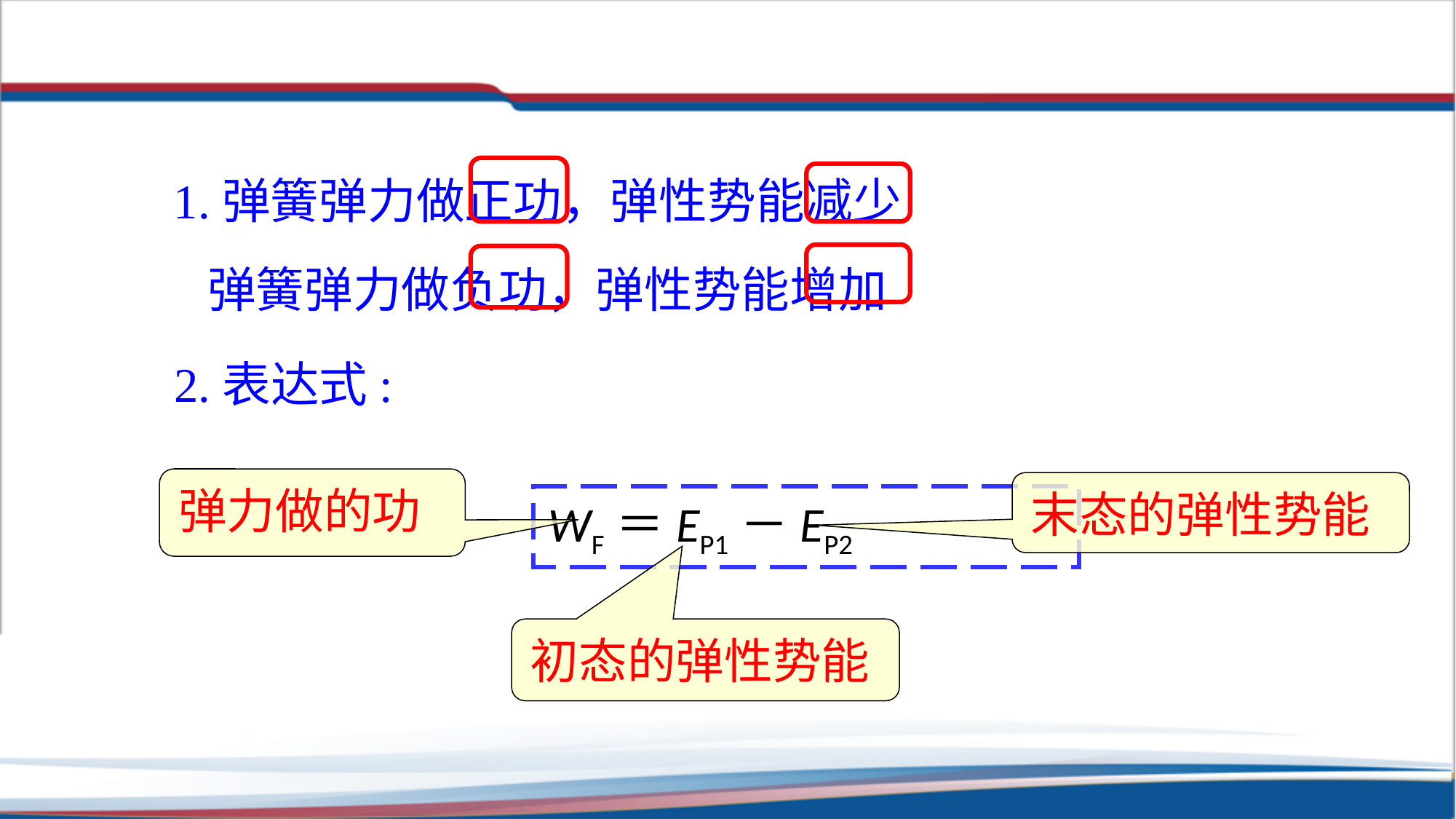

1.弹簧弹力做正功，弹性势能减少
  弹簧弹力做负功，弹性势能增加

2.表达式:
弹力做的功
末态的弹性势能
WF＝EP1－EP2
初态的弹性势能